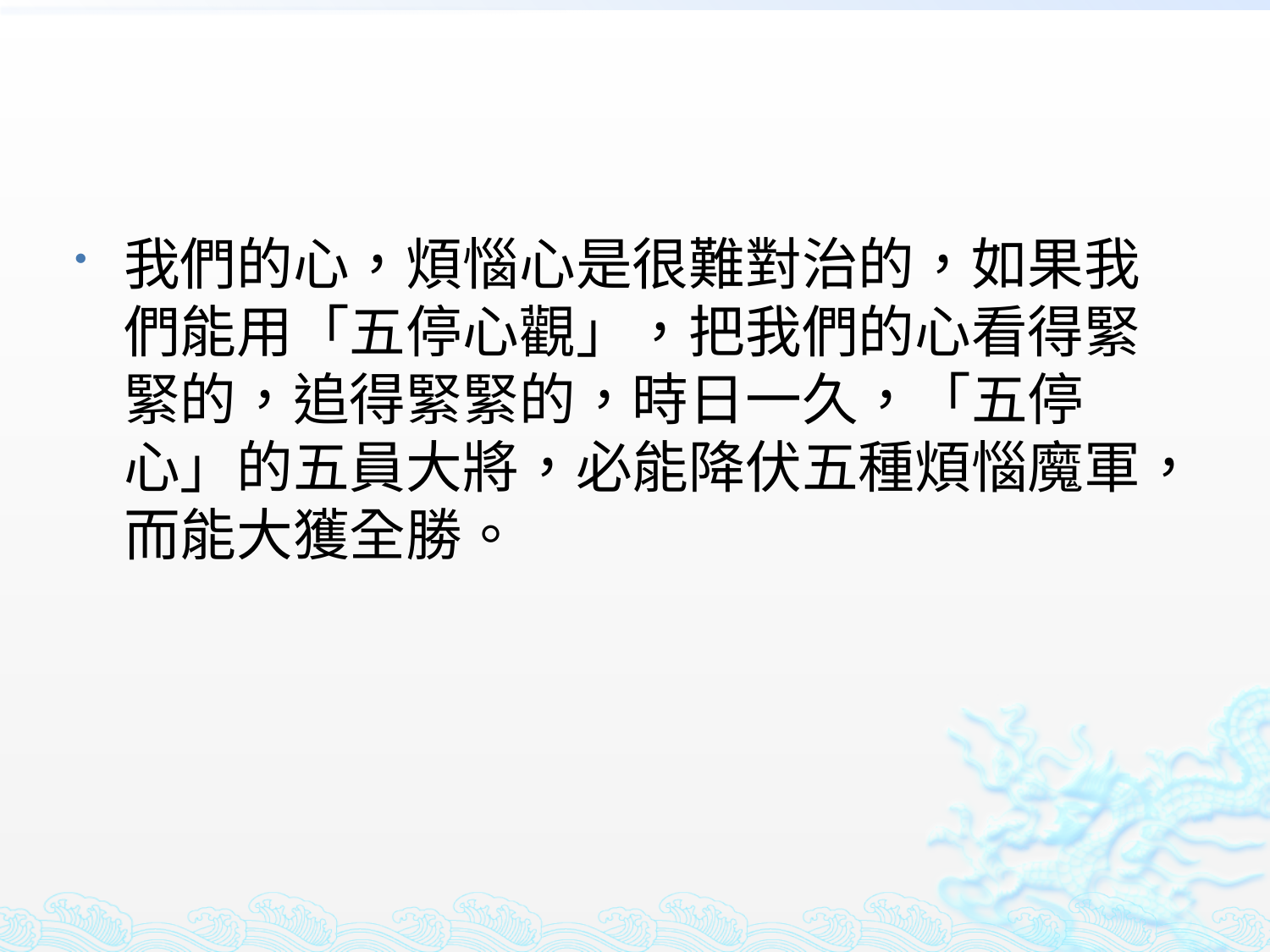

我們的心，煩惱心是很難對治的，如果我們能用「五停心觀」，把我們的心看得緊緊的，追得緊緊的，時日一久，「五停心」的五員大將，必能降伏五種煩惱魔軍，而能大獲全勝。